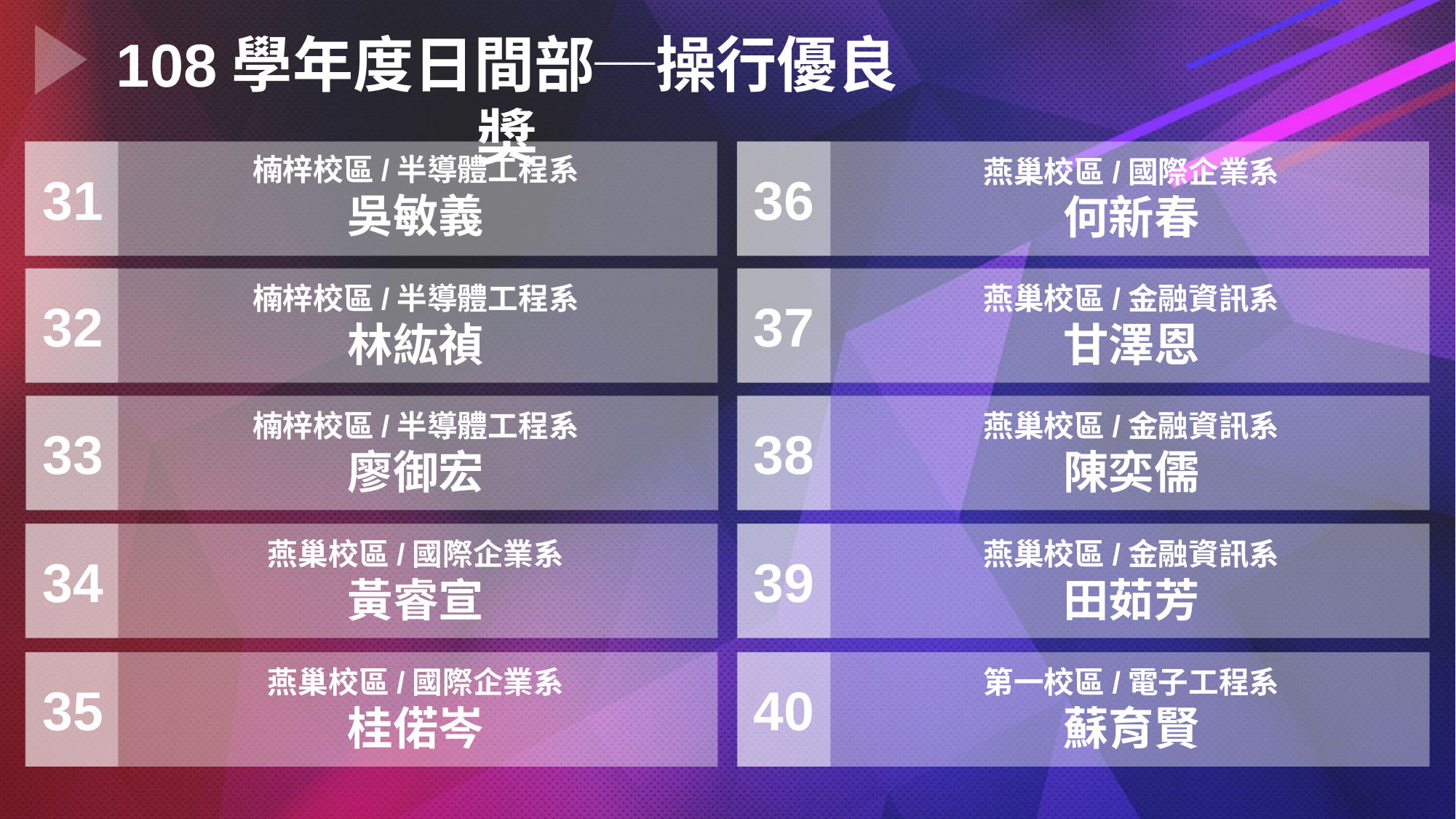

108學年度日間部─操行優良獎

楠梓校區/半導體工程系
吳敏義
燕巢校區/國際企業系
何新春
36
31

楠梓校區/半導體工程系
林紘禎
燕巢校區/金融資訊系
甘澤恩
37
32

楠梓校區/半導體工程系
廖御宏
燕巢校區/金融資訊系
陳奕儒
38
33

燕巢校區/國際企業系
黃睿宣
燕巢校區/金融資訊系
田茹芳
39
34

燕巢校區/國際企業系
桂偌岑
第一校區/電子工程系
蘇育賢
40
35